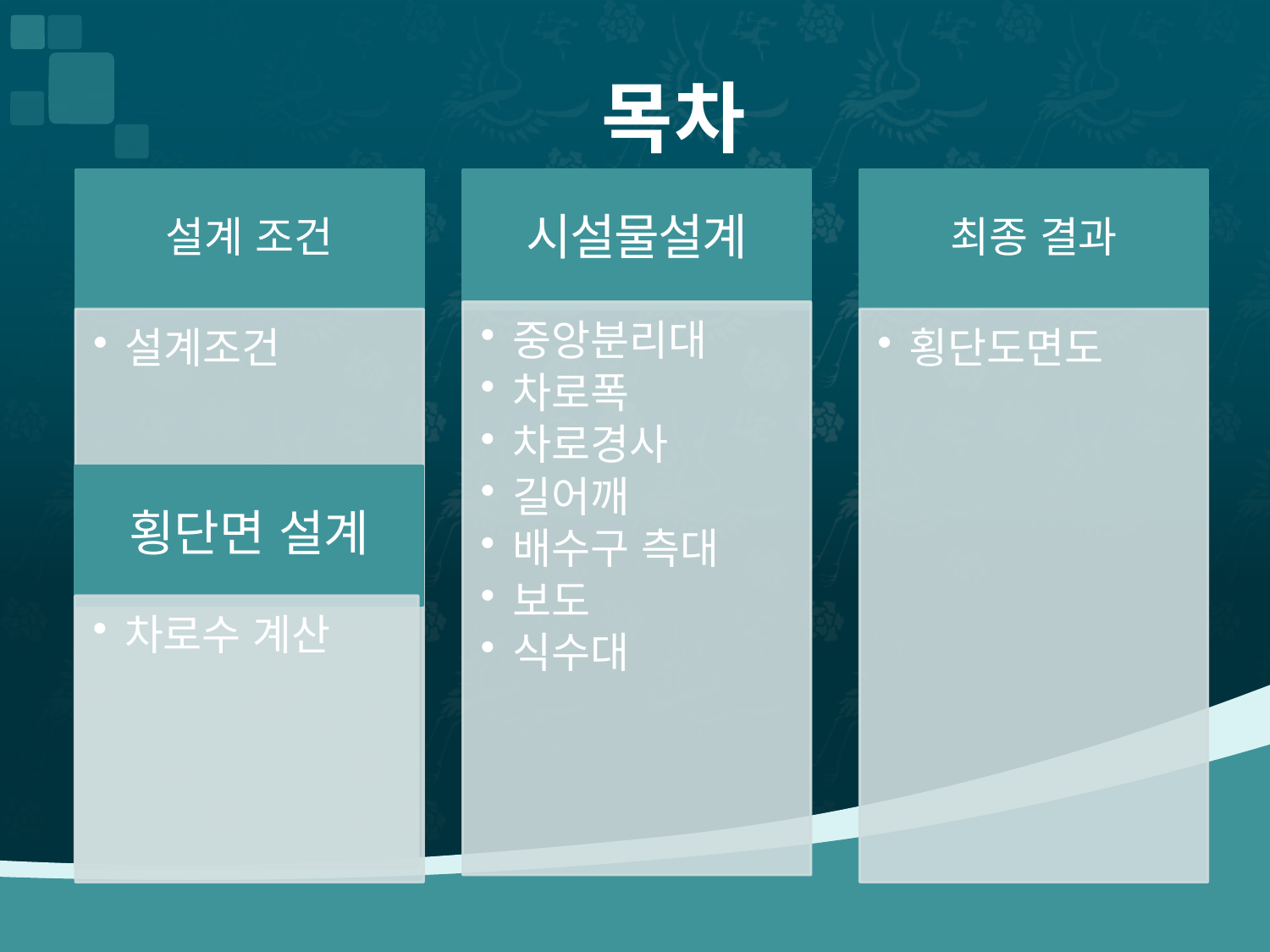

# 목차
설계 조건
설계조건
횡단면 설계
차로수 계산
시설물설계
중앙분리대
차로폭
차로경사
길어깨
배수구 측대
보도
식수대
최종 결과
횡단도면도